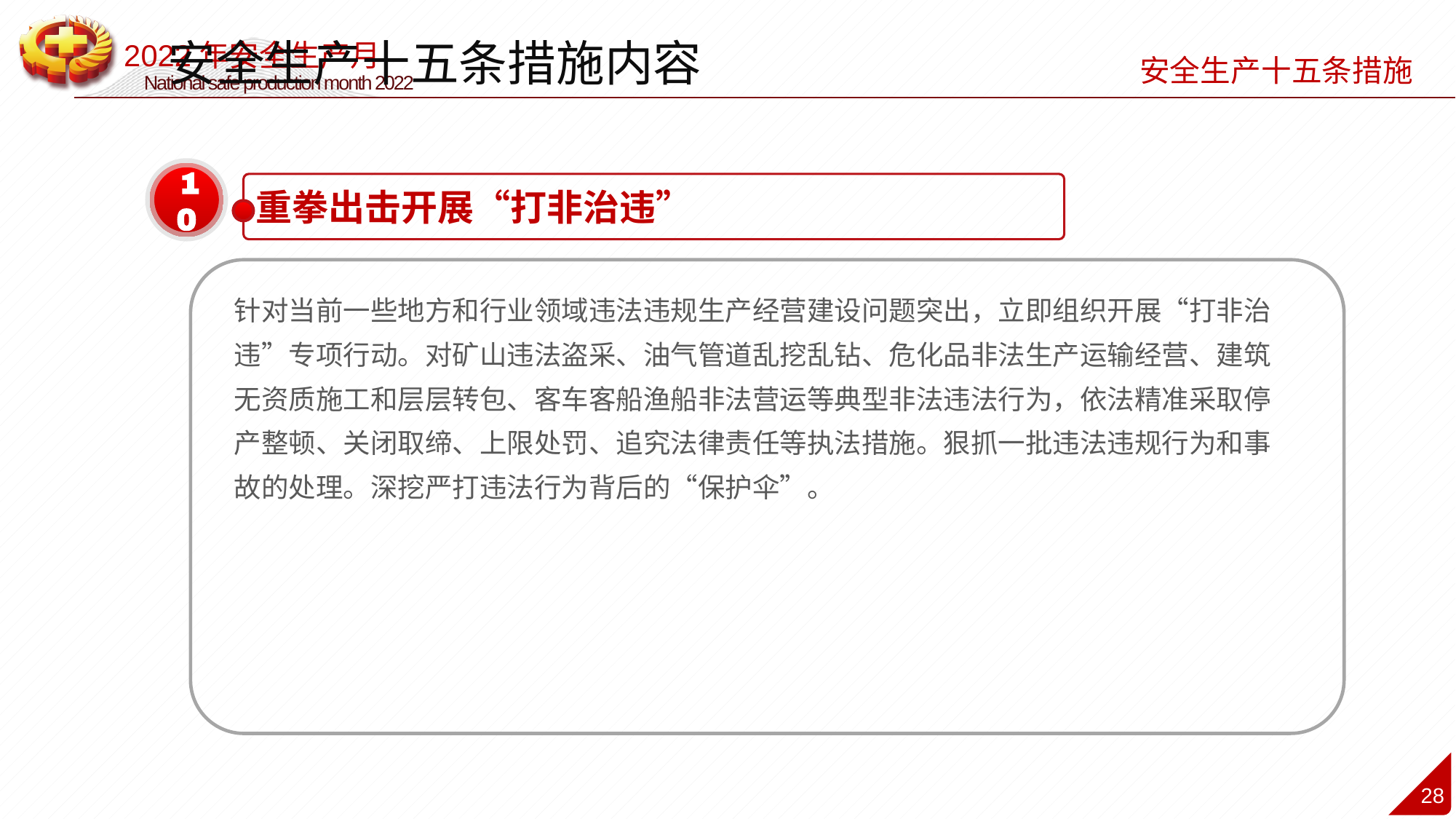

安全生产十五条措施内容
10
重拳出击开展“打非治违”

针对当前一些地方和行业领域违法违规生产经营建设问题突出，立即组织开展“打非治违”专项行动。对矿山违法盗采、油气管道乱挖乱钻、危化品非法生产运输经营、建筑无资质施工和层层转包、客车客船渔船非法营运等典型非法违法行为，依法精准采取停产整顿、关闭取缔、上限处罚、追究法律责任等执法措施。狠抓一批违法违规行为和事故的处理。深挖严打违法行为背后的“保护伞”。